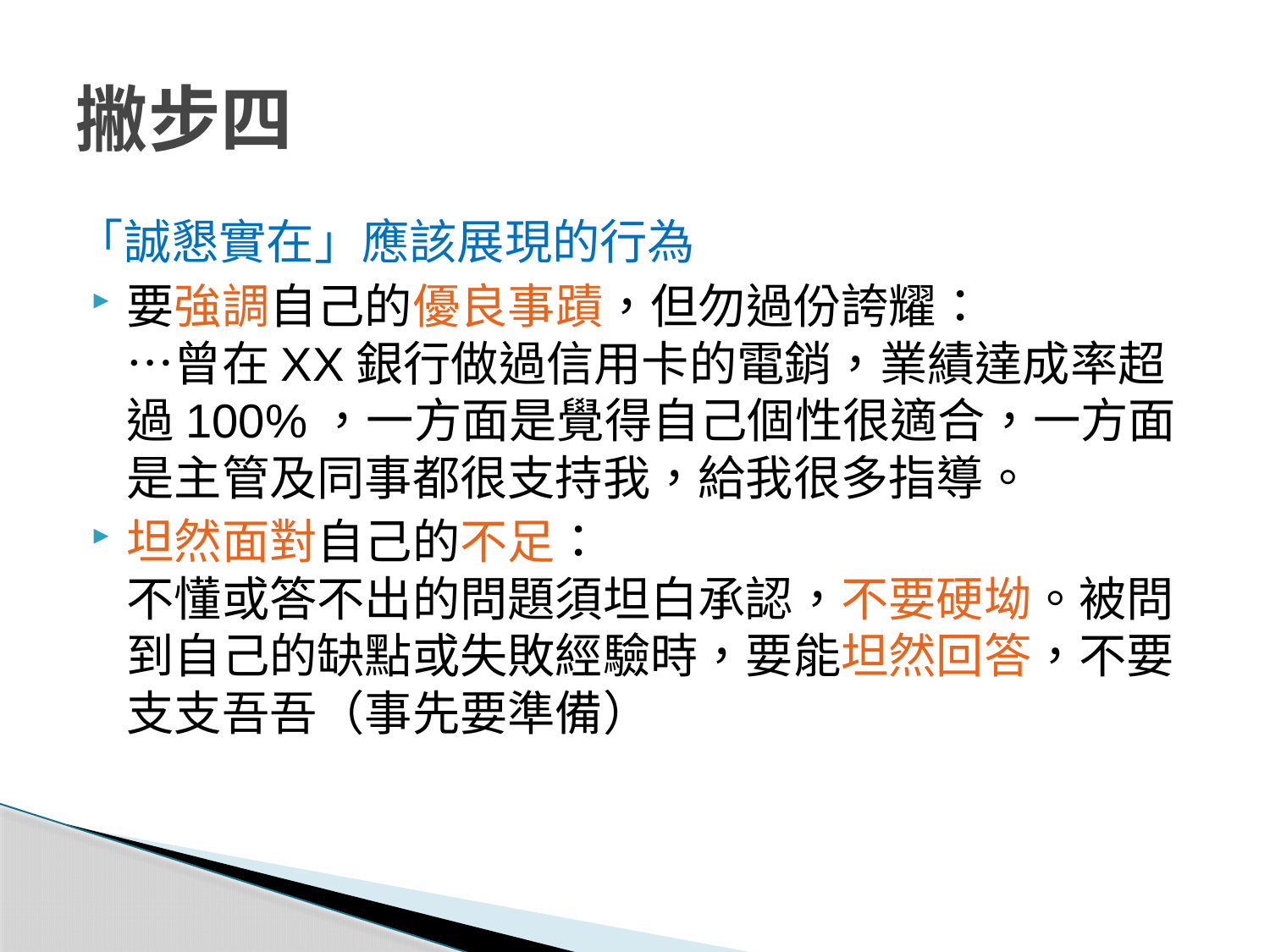

# 撇步四
「誠懇實在」應該展現的行為
要強調自己的優良事蹟，但勿過份誇耀：
…曾在XX銀行做過信用卡的電銷，業績達成率超過100%，一方面是覺得自己個性很適合，一方面是主管及同事都很支持我，給我很多指導。
坦然面對自己的不足：
不懂或答不出的問題須坦白承認，不要硬坳。被問到自己的缺點或失敗經驗時，要能坦然回答，不要支支吾吾（事先要準備）